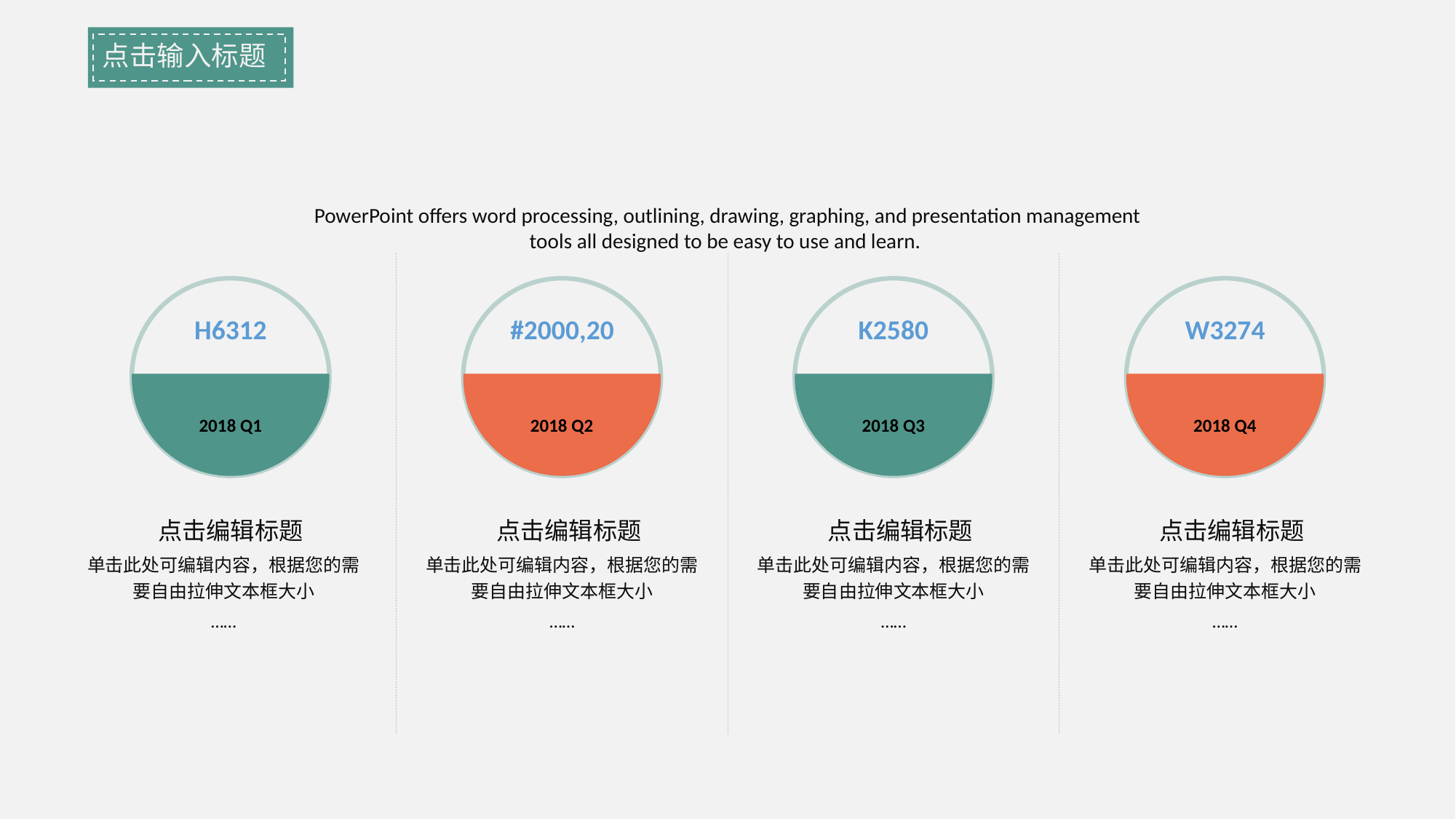

点击输入标题
PowerPoint offers word processing, outlining, drawing, graphing, and presentation management tools all designed to be easy to use and learn.
H6312
2018 Q1
#2000,20
2018 Q2
K2580
2018 Q3
W3274
2018 Q4
点击编辑标题
单击此处可编辑内容，根据您的需要自由拉伸文本框大小
……
点击编辑标题
单击此处可编辑内容，根据您的需要自由拉伸文本框大小
……
点击编辑标题
单击此处可编辑内容，根据您的需要自由拉伸文本框大小
……
点击编辑标题
单击此处可编辑内容，根据您的需要自由拉伸文本框大小
……